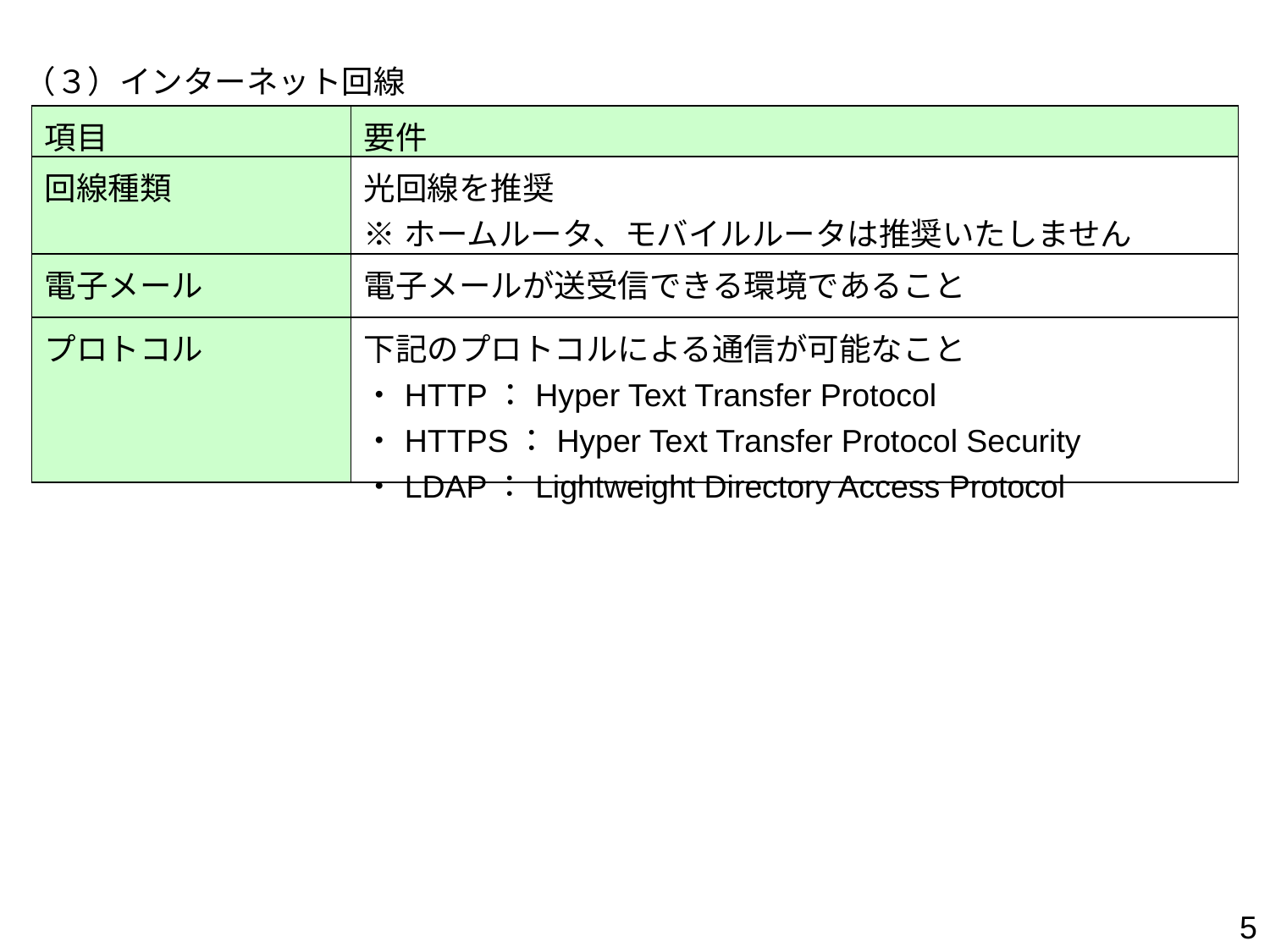

（３）インターネット回線
| 項目 | 要件 |
| --- | --- |
| 回線種類 | 光回線を推奨 ※ホームルータ、モバイルルータは推奨いたしません |
| 電子メール | 電子メールが送受信できる環境であること |
| プロトコル | 下記のプロトコルによる通信が可能なこと ・HTTP：Hyper Text Transfer Protocol ・HTTPS：Hyper Text Transfer Protocol Security ・LDAP：Lightweight Directory Access Protocol |
5